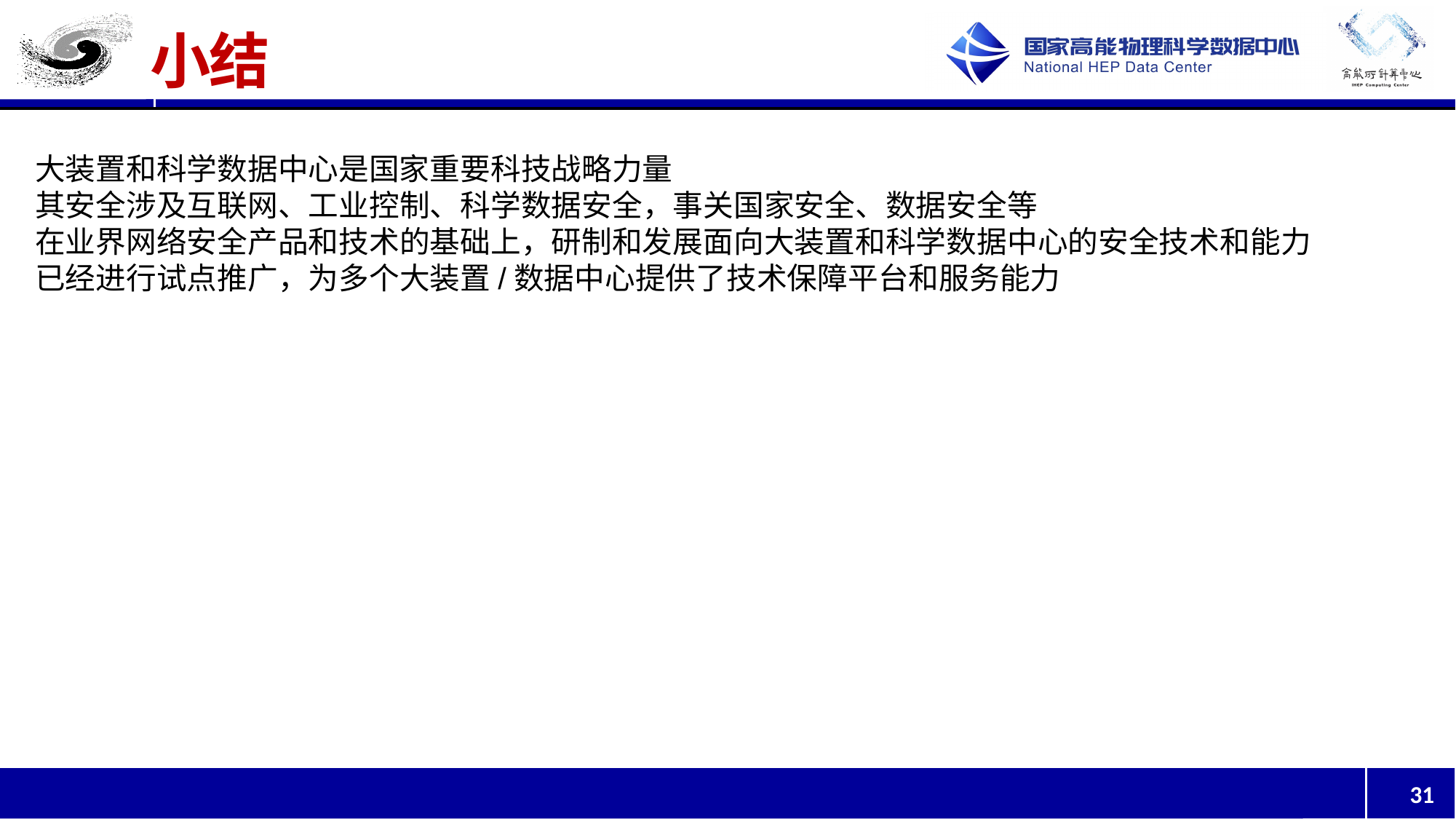

# 小结
大装置和科学数据中心是国家重要科技战略力量
其安全涉及互联网、工业控制、科学数据安全，事关国家安全、数据安全等
在业界网络安全产品和技术的基础上，研制和发展面向大装置和科学数据中心的安全技术和能力
已经进行试点推广，为多个大装置/数据中心提供了技术保障平台和服务能力